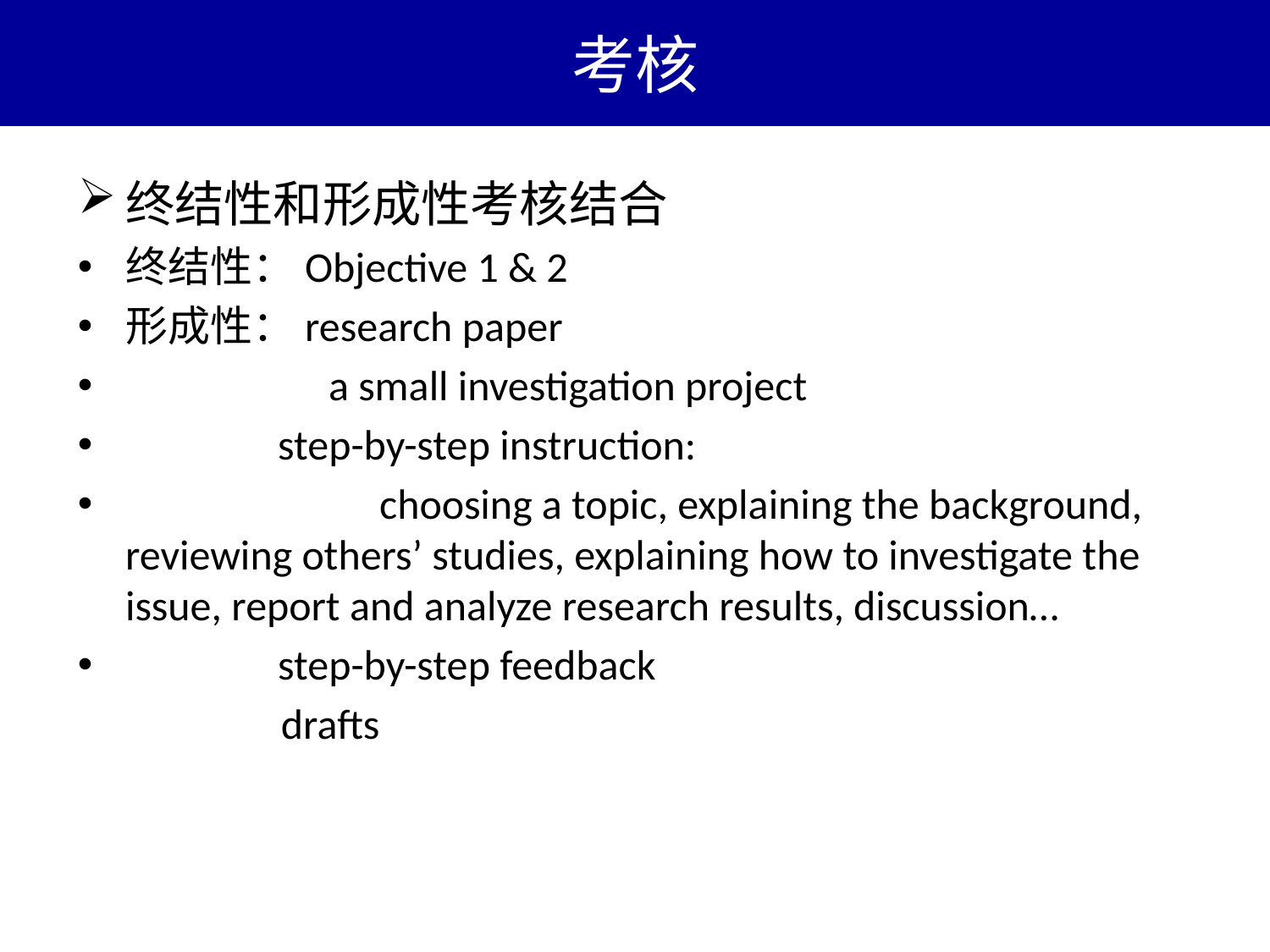

# 考核
终结性和形成性考核结合
终结性：Objective 1 & 2
形成性：research paper
 	        a small investigation project
                step-by-step instruction:
 		choosing a topic, explaining the background, reviewing others’ studies, explaining how to investigate the issue, report and analyze research results, discussion…
                step-by-step feedback
  drafts